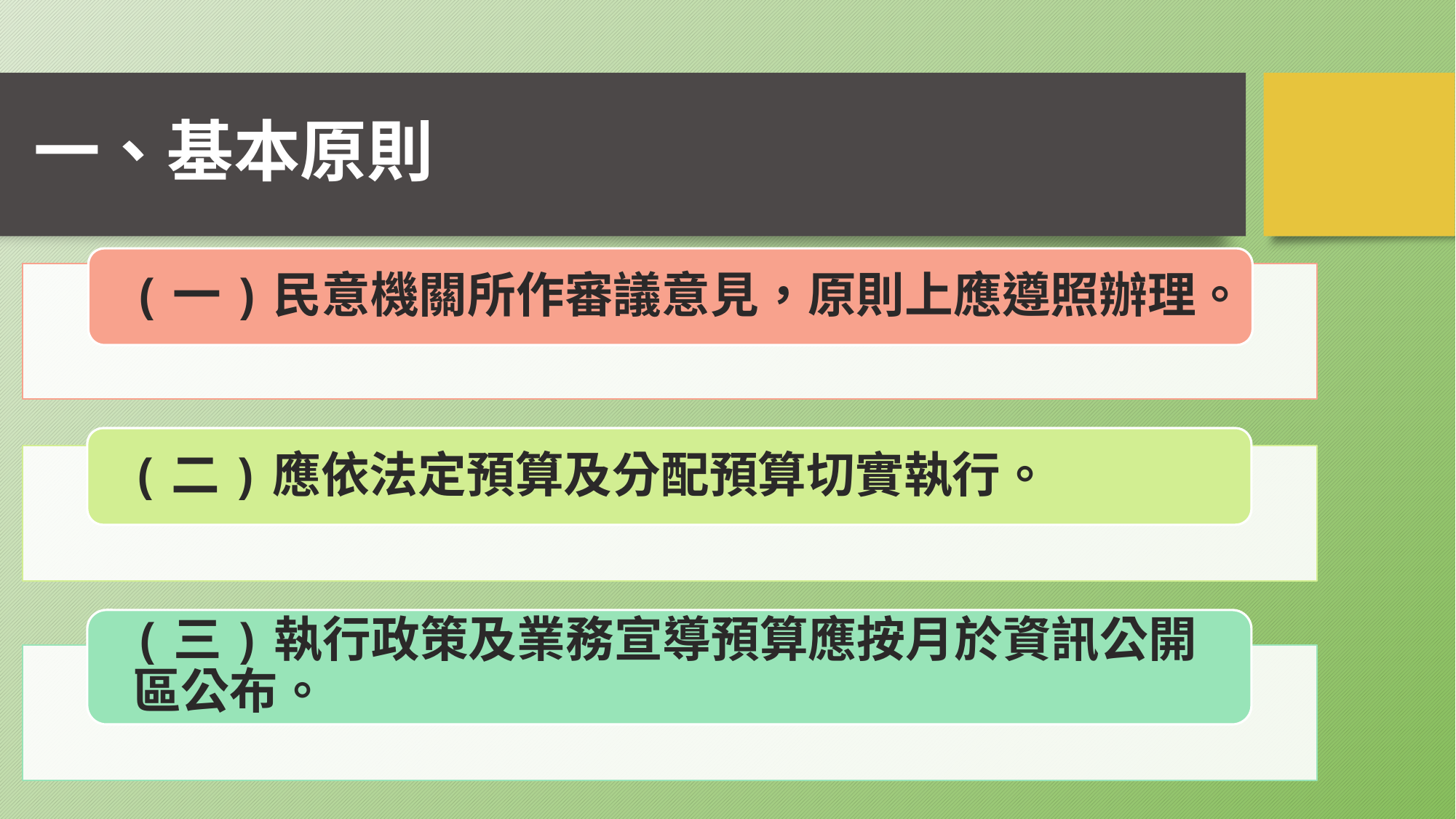

# 一、基本原則
(一)民意機關所作審議意見，原則上應遵照辦理。
(二)應依法定預算及分配預算切實執行。
(三)執行政策及業務宣導預算應按月於資訊公開區公布。